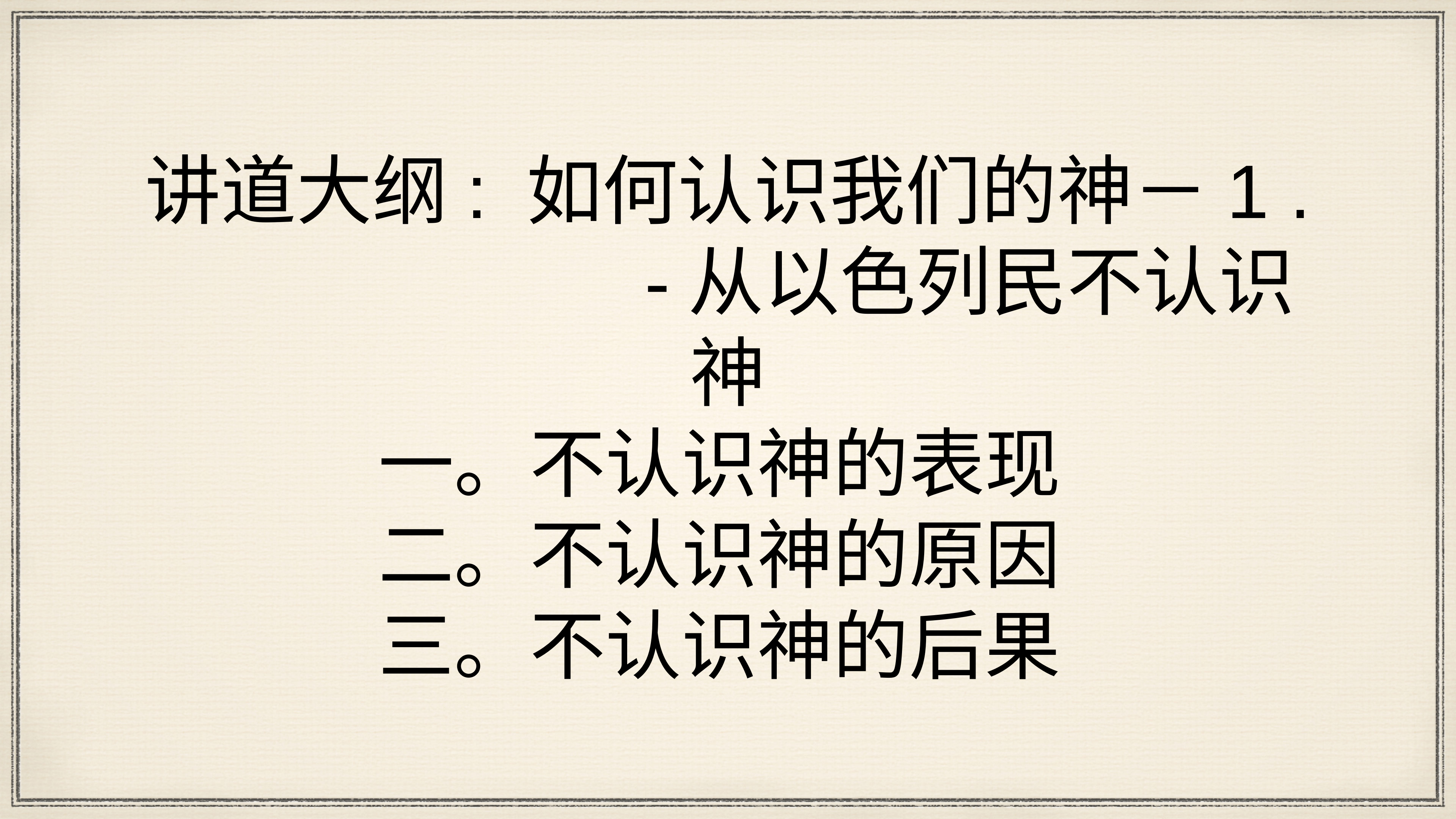

# 讲道大纲: 如何认识我们的神－1 .
                       -从以色列民不认识神
一。不认识神的表现
二。不认识神的原因
三。不认识神的后果